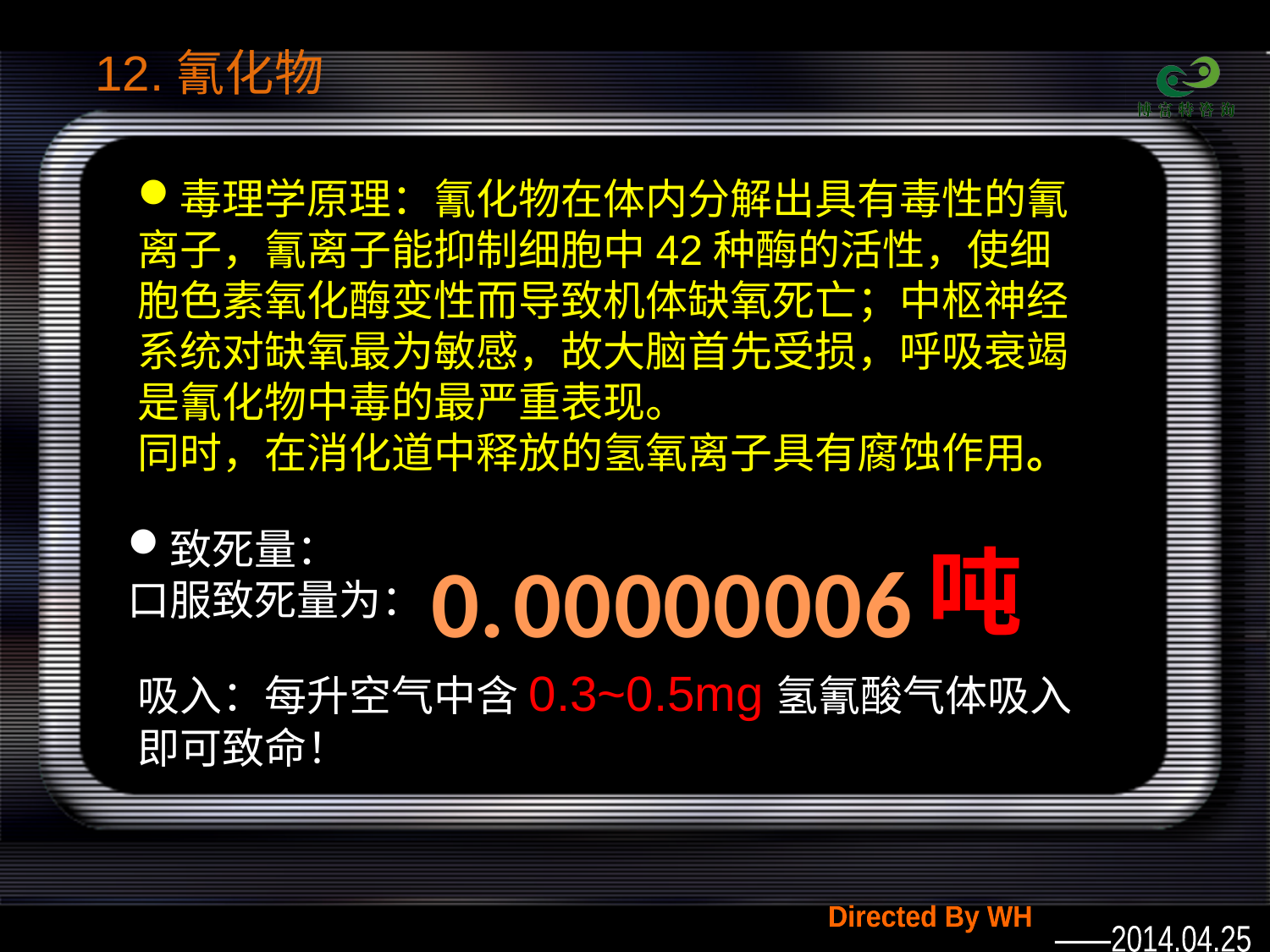

# 12.氰化物
毒理学原理：氰化物在体内分解出具有毒性的氰离子，氰离子能抑制细胞中42种酶的活性，使细胞色素氧化酶变性而导致机体缺氧死亡；中枢神经系统对缺氧最为敏感，故大脑首先受损，呼吸衰竭是氰化物中毒的最严重表现。
同时，在消化道中释放的氢氧离子具有腐蚀作用。
致死量：
口服致死量为：
吨
0.
0
0
0
0
0
0
0
6
吸入：每升空气中含0.3~0.5mg氢氰酸气体吸入即可致命！